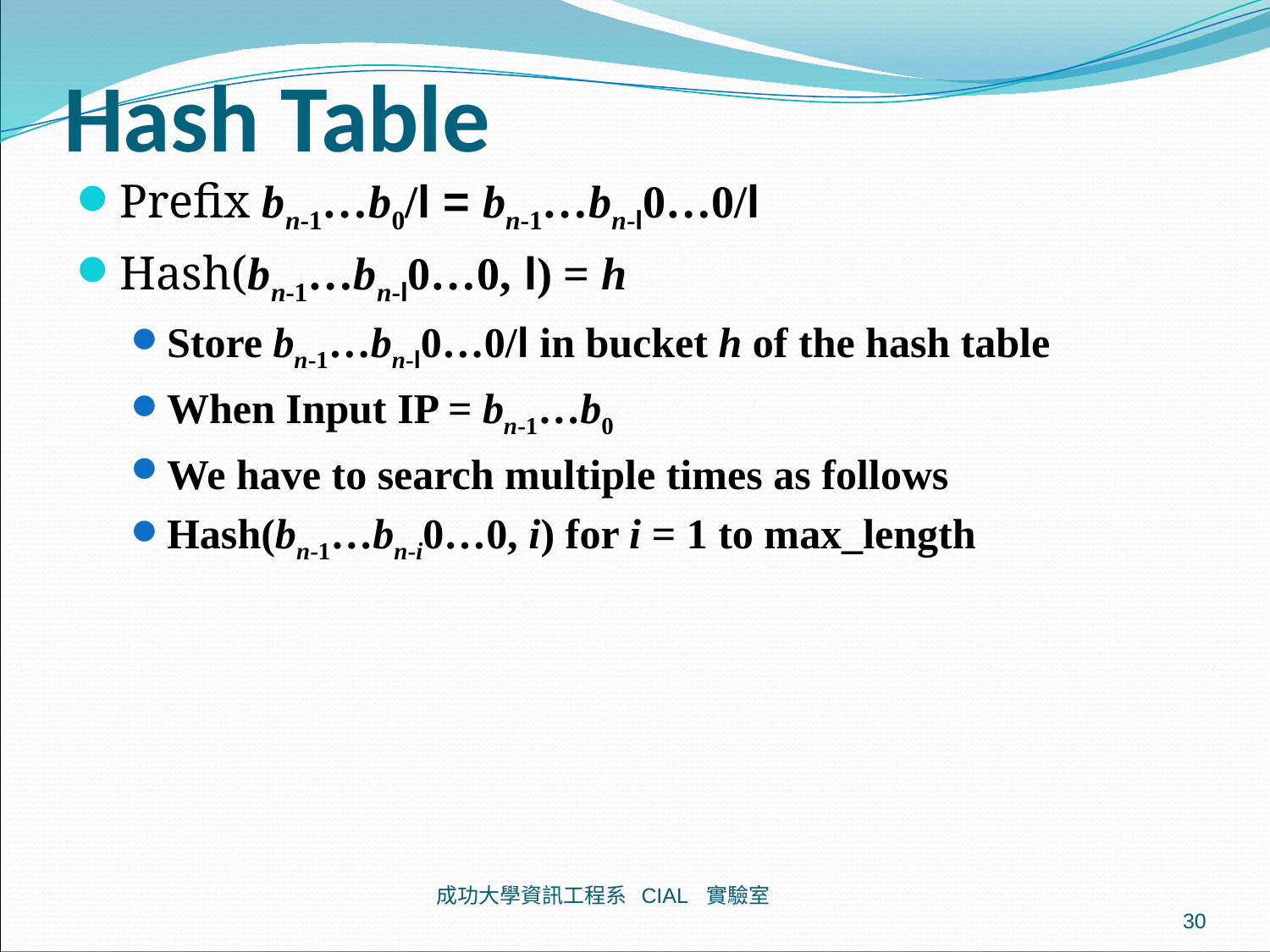

# Hash Table
Prefix bn-1…b0/l = bn-1…bn-l0…0/l
Hash(bn-1…bn-l0…0, l) = h
Store bn-1…bn-l0…0/l in bucket h of the hash table
When Input IP = bn-1…b0
We have to search multiple times as follows
Hash(bn-1…bn-i0…0, i) for i = 1 to max_length
成功大學資訊工程系  CIAL 實驗室

30